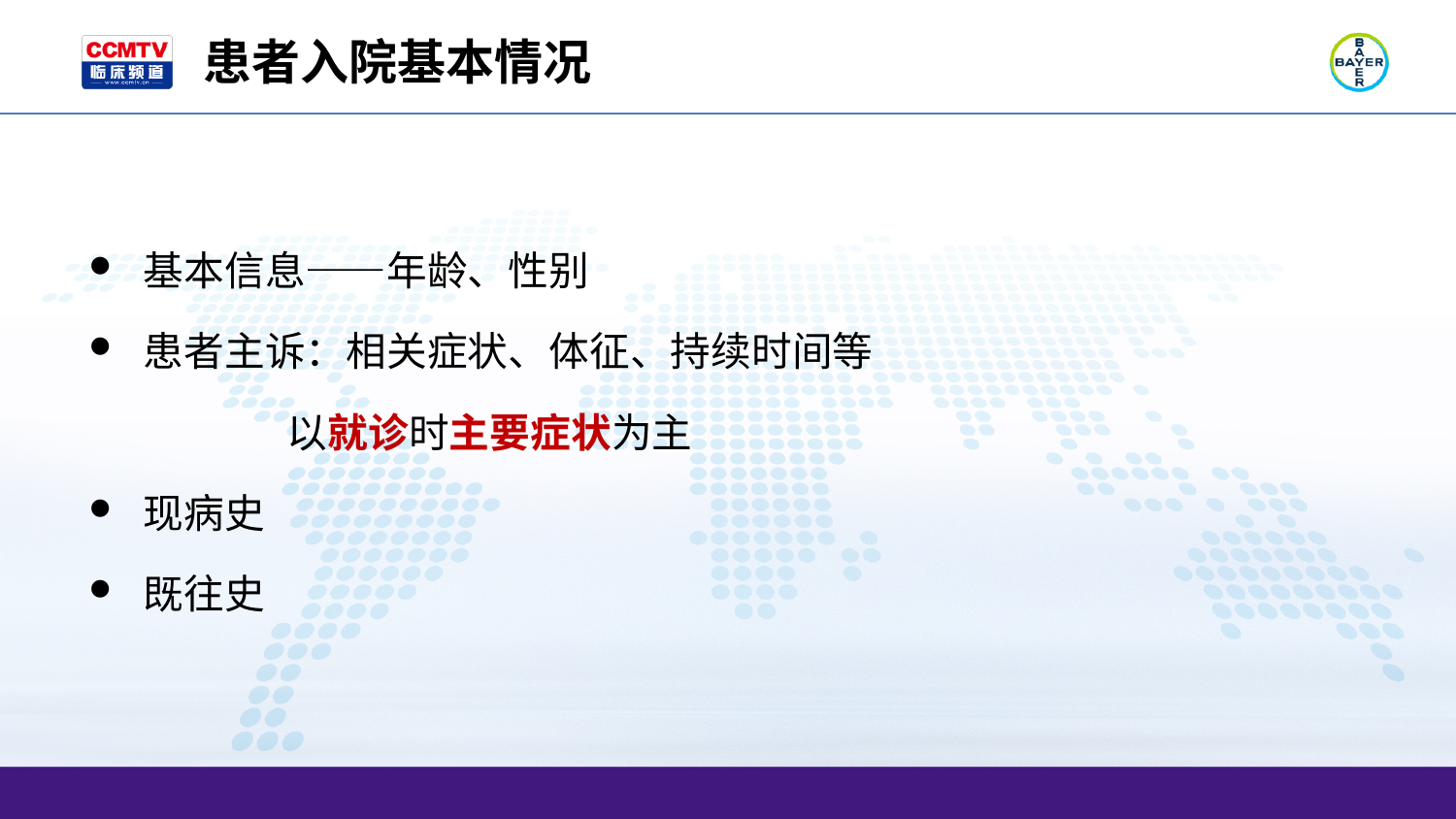

患者入院基本情况

基本信息——年龄、性别
患者主诉：相关症状、体征、持续时间等
                     以就诊时主要症状为主
现病史
既往史